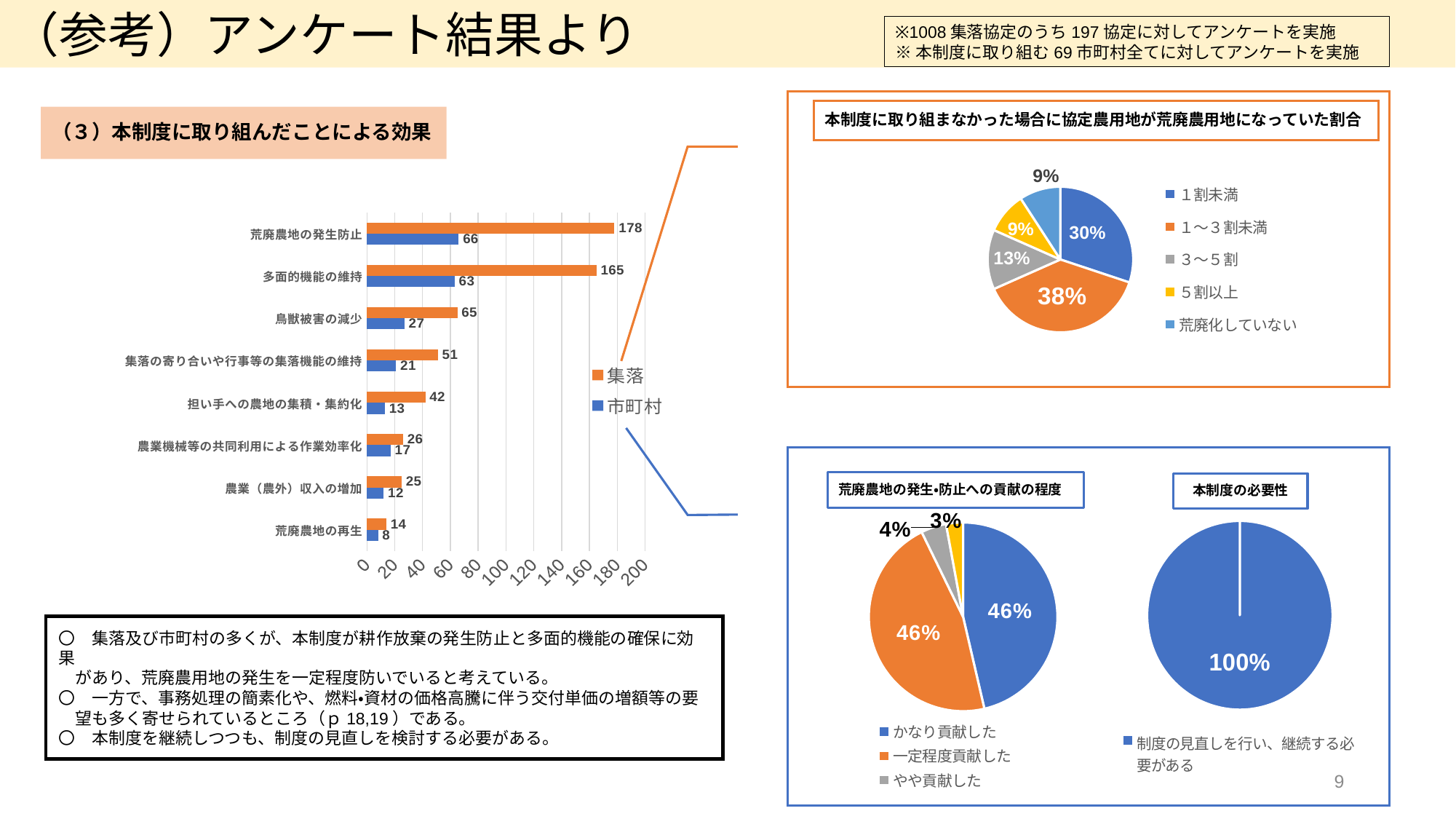

（参考）アンケート結果より
※1008集落協定のうち197協定に対してアンケートを実施
※本制度に取り組む69市町村全てに対してアンケートを実施

本制度に取り組まなかった場合に協定農用地が荒廃農用地になっていた割合
（３）本制度に取り組んだことによる効果

### Chart

| Category | 列1 |
|---|---|
| １割未満 | 59.0 |
| １～３割未満 | 75.0 |
| ３～５割 | 26.0 |
| ５割以上 | 18.0 |
| 荒廃化していない | 18.0 |

### Chart

| Category | 市町村 | 集落 |
|---|---|---|
| 荒廃農地の再生 | 8.0 | 14.0 |
| 農業（農外）収入の増加 | 12.0 | 25.0 |
| 農業機械等の共同利用による作業効率化 | 17.0 | 26.0 |
| 担い手への農地の集積・集約化 | 13.0 | 42.0 |
| 集落の寄り合いや行事等の集落機能の維持 | 21.0 | 51.0 |
| 鳥獣被害の減少 | 27.0 | 65.0 |
| 多面的機能の維持 | 63.0 | 165.0 |
| 荒廃農地の発生防止 | 66.0 | 178.0 |

### Chart

| Category | 列1 |
|---|---|
| 制度の見直しを行い、継続する必要がある | 32.0 |

### Chart

| Category | 列1 |
|---|---|
| かなり貢献した | 32.0 |
| 一定程度貢献した | 32.0 |
| やや貢献した | 3.0 |
| 貢献していない | 2.0 |
荒廃農地の発生・防止への貢献の程度
本制度の必要性
〇　集落及び市町村の多くが、本制度が耕作放棄の発生防止と多面的機能の確保に効果
　があり、荒廃農用地の発生を一定程度防いでいると考えている。
〇　一方で、事務処理の簡素化や、燃料・資材の価格高騰に伴う交付単価の増額等の要
　望も多く寄せられているところ（ｐ18,19）である。
〇　本制度を継続しつつも、制度の見直しを検討する必要がある。

9